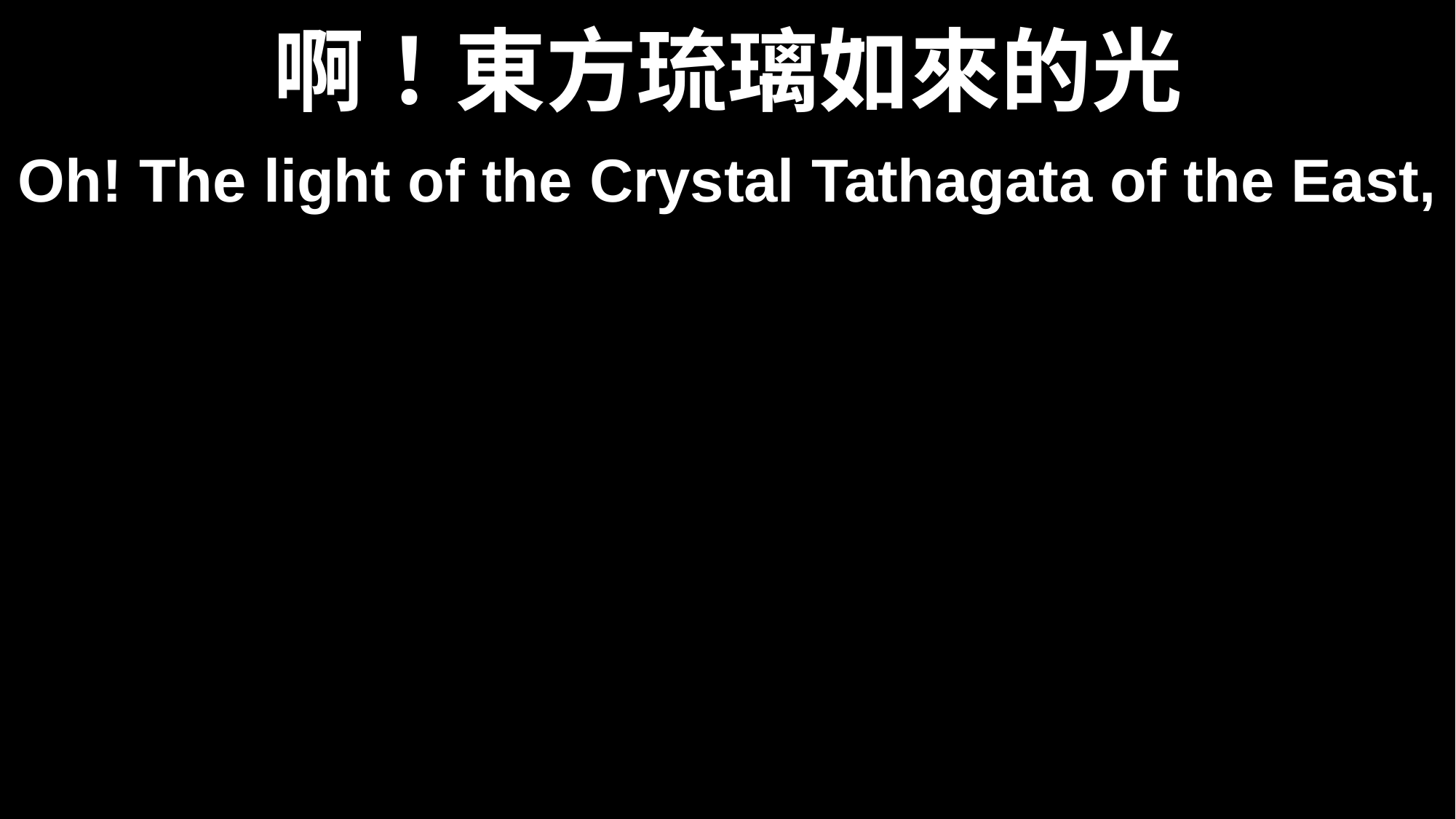

# 啊！東方琉璃如來的光
Oh! The light of the Crystal Tathagata of the East,